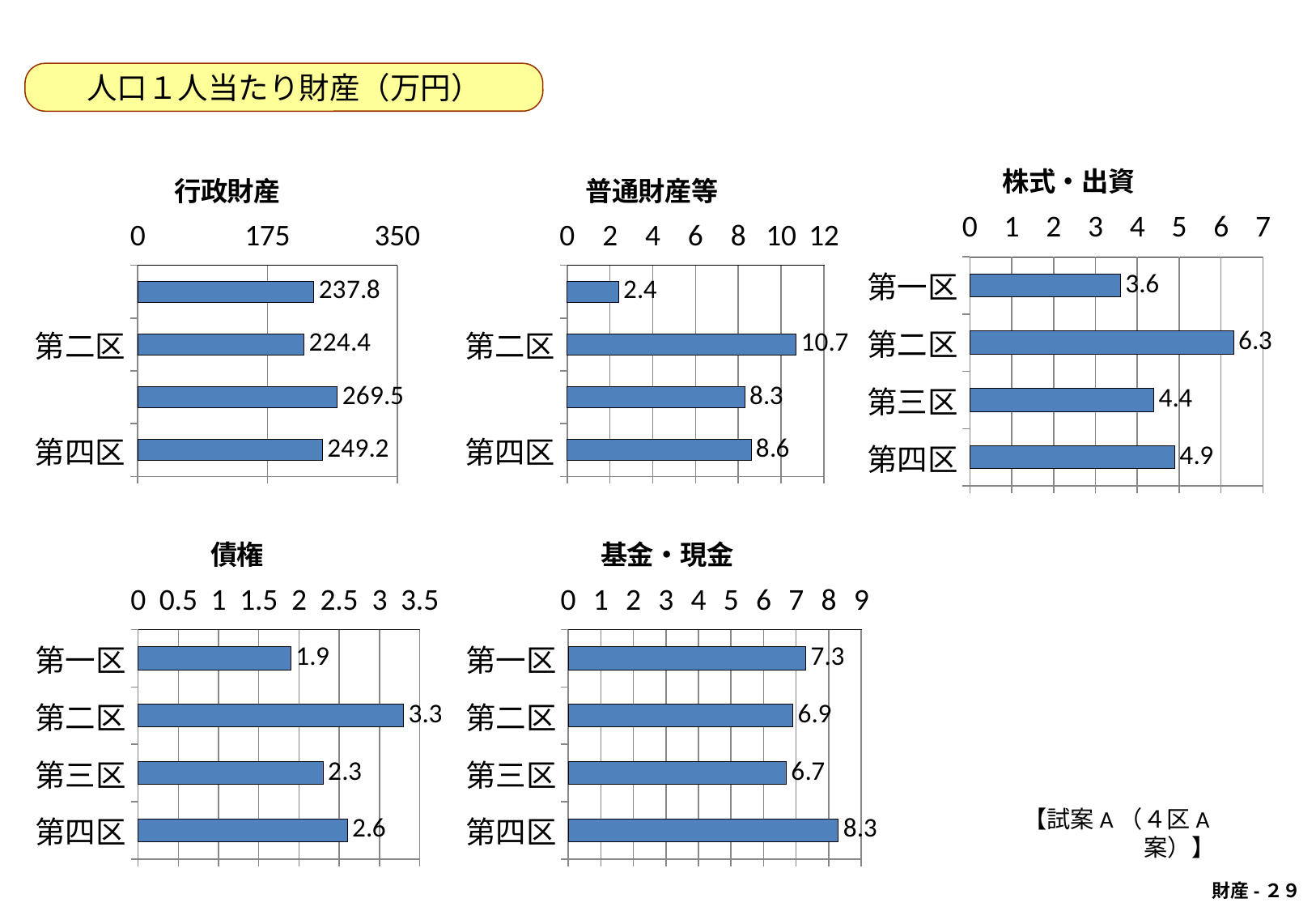

人口１人当たり財産（万円）

### Chart:

| Category | 株式・出資 |
|---|---|
| 第四区 | 4.9 |
| 第三区 | 4.4 |
| 第二区 | 6.3 |
| 第一区 | 3.6 |

### Chart:

| Category | 行政財産 |
|---|---|
| 第四区 | 249.2 |
| 第三区 | 269.5 |
| 第二区 | 224.4 |
| 第一区 | 237.8 |

### Chart: 普通財産等

| Category | 普通財産 |
|---|---|
| 第四区 | 8.6 |
| 第三区 | 8.3 |
| 第二区 | 10.7 |
| 第一区 | 2.4 |

### Chart:

| Category | 債権 |
|---|---|
| 第四区 | 2.6 |
| 第三区 | 2.3 |
| 第二区 | 3.3 |
| 第一区 | 1.9000000000000001 |

### Chart:

| Category | 基金・現金 |
|---|---|
| 第四区 | 8.3 |
| 第三区 | 6.7 |
| 第二区 | 6.9 |
| 第一区 | 7.3 |
【試案A（４区A案）】
財産-２９